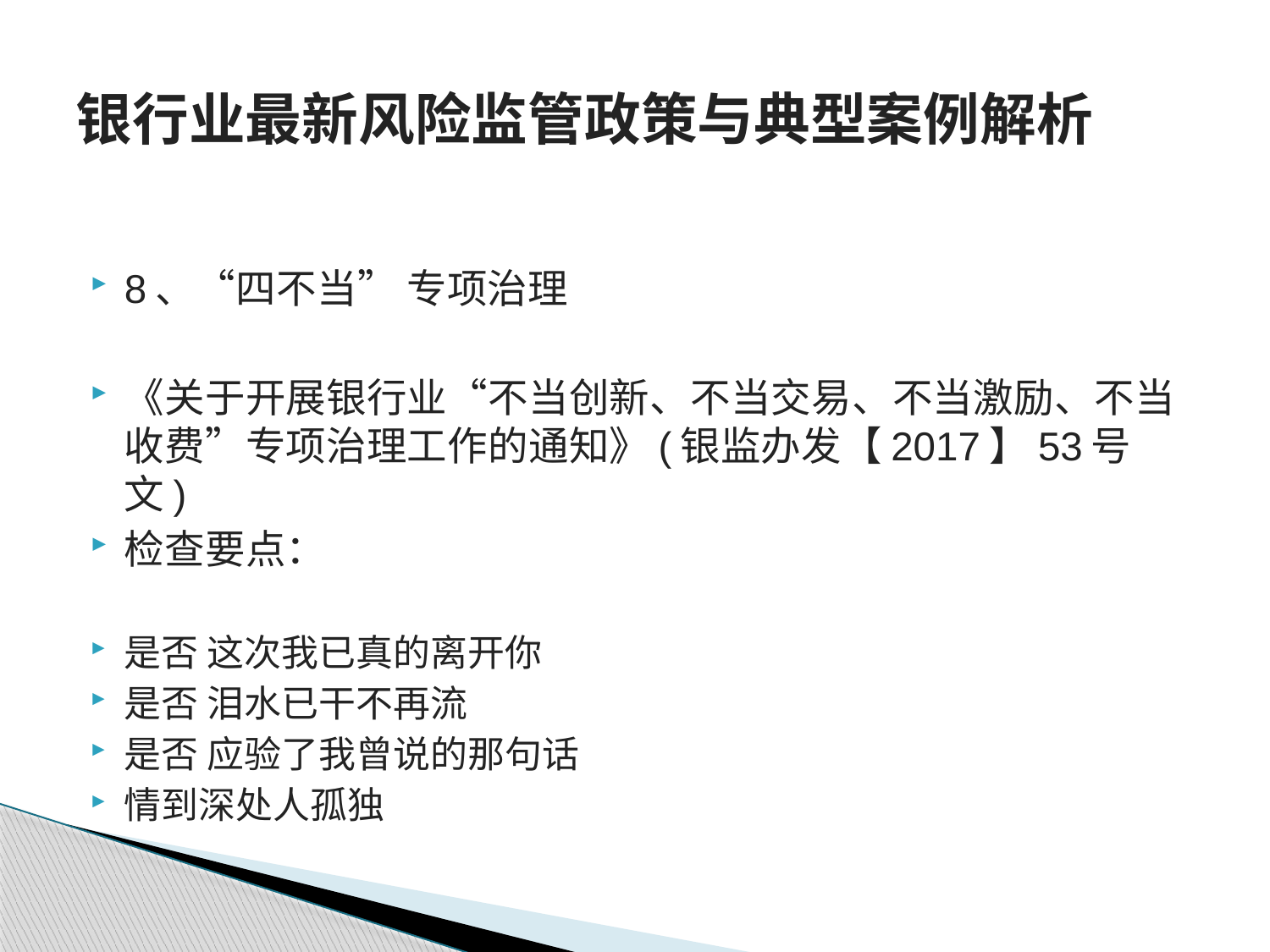

# 银行业最新风险监管政策与典型案例解析

8、“四不当” 专项治理

《关于开展银行业“不当创新、不当交易、不当激励、不当收费”专项治理工作的通知》(银监办发【2017】53号文)
检查要点：

是否 这次我已真的离开你
是否 泪水已干不再流
是否 应验了我曾说的那句话
情到深处人孤独